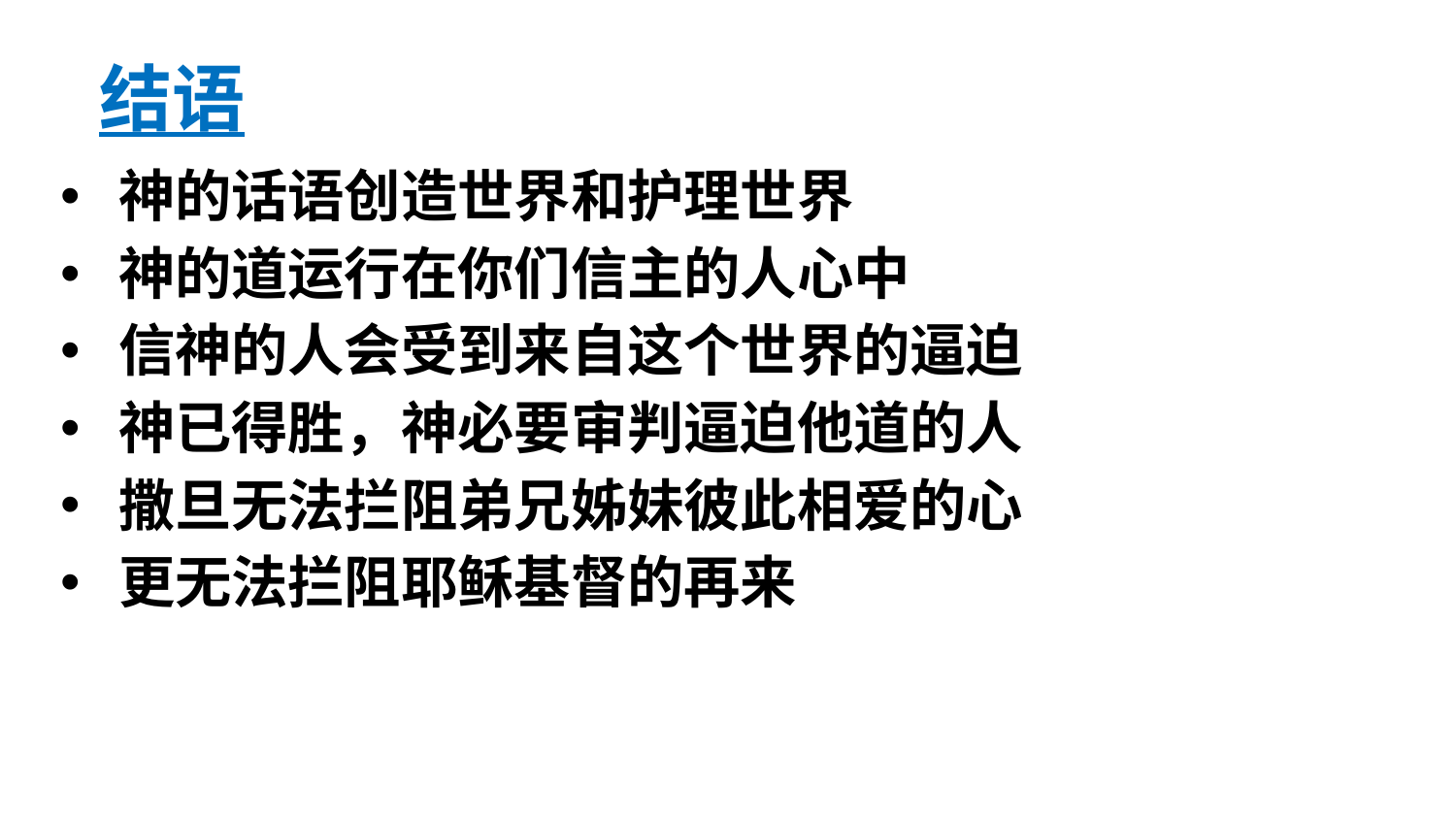

# 结语
神的话语创造世界和护理世界
神的道运行在你们信主的人心中
信神的人会受到来自这个世界的逼迫
神已得胜，神必要审判逼迫他道的人
撒旦无法拦阻弟兄姊妹彼此相爱的心
更无法拦阻耶稣基督的再来